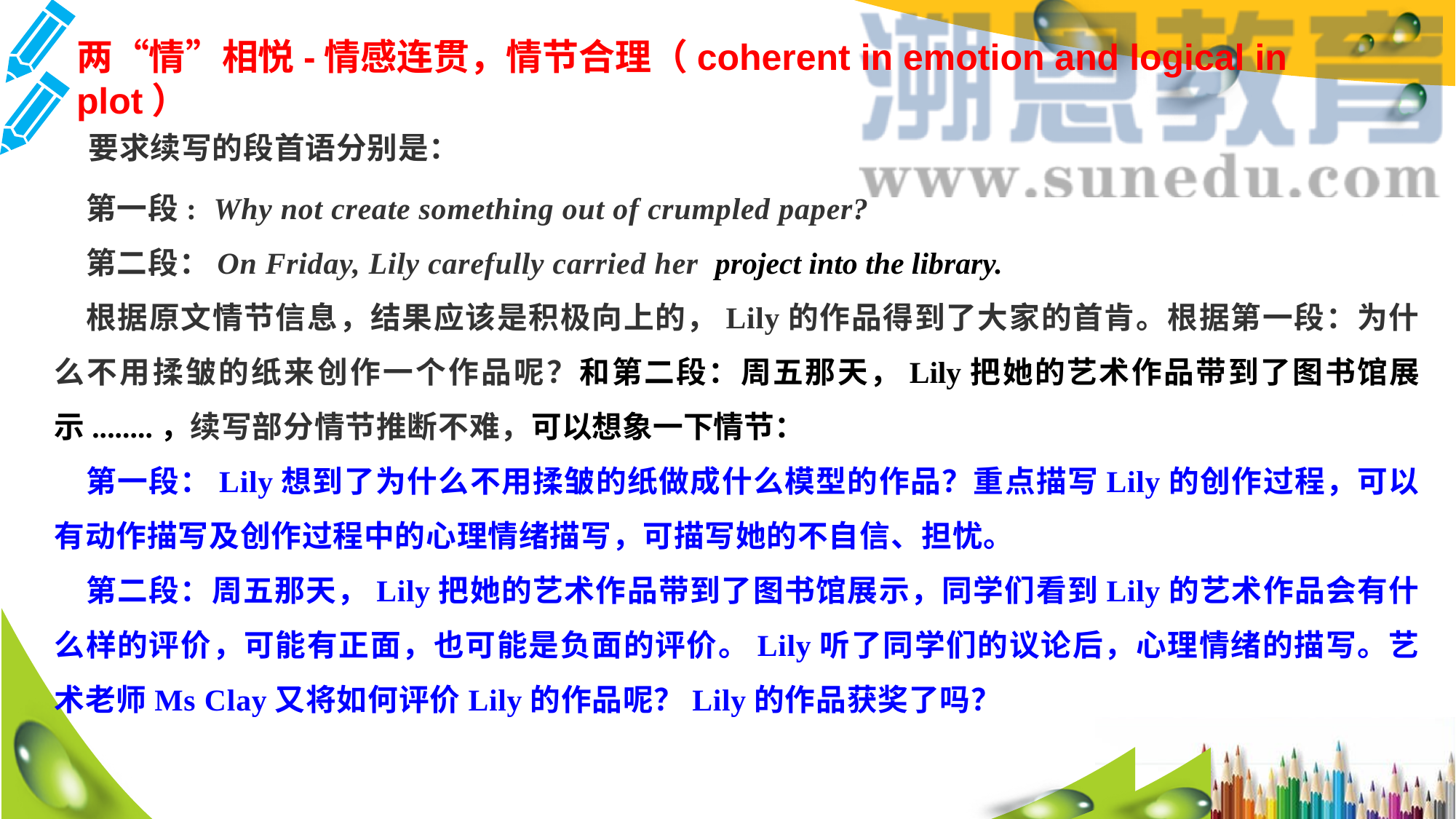

两“情”相悦-情感连贯，情节合理（coherent in emotion and logical in plot）
要求续写的段首语分别是：
第一段:  Why not create something out of crumpled paper?
第二段：On Friday, Lily carefully carried her  project into the library.
根据原文情节信息，结果应该是积极向上的，Lily的作品得到了大家的首肯。根据第一段：为什么不用揉皱的纸来创作一个作品呢？和第二段：周五那天，Lily把她的艺术作品带到了图书馆展示........，续写部分情节推断不难，可以想象一下情节：
第一段：Lily想到了为什么不用揉皱的纸做成什么模型的作品？重点描写Lily的创作过程，可以有动作描写及创作过程中的心理情绪描写，可描写她的不自信、担忧。
第二段：周五那天，Lily把她的艺术作品带到了图书馆展示，同学们看到Lily的艺术作品会有什么样的评价，可能有正面，也可能是负面的评价。Lily听了同学们的议论后，心理情绪的描写。艺术老师Ms Clay又将如何评价Lily的作品呢？Lily的作品获奖了吗？